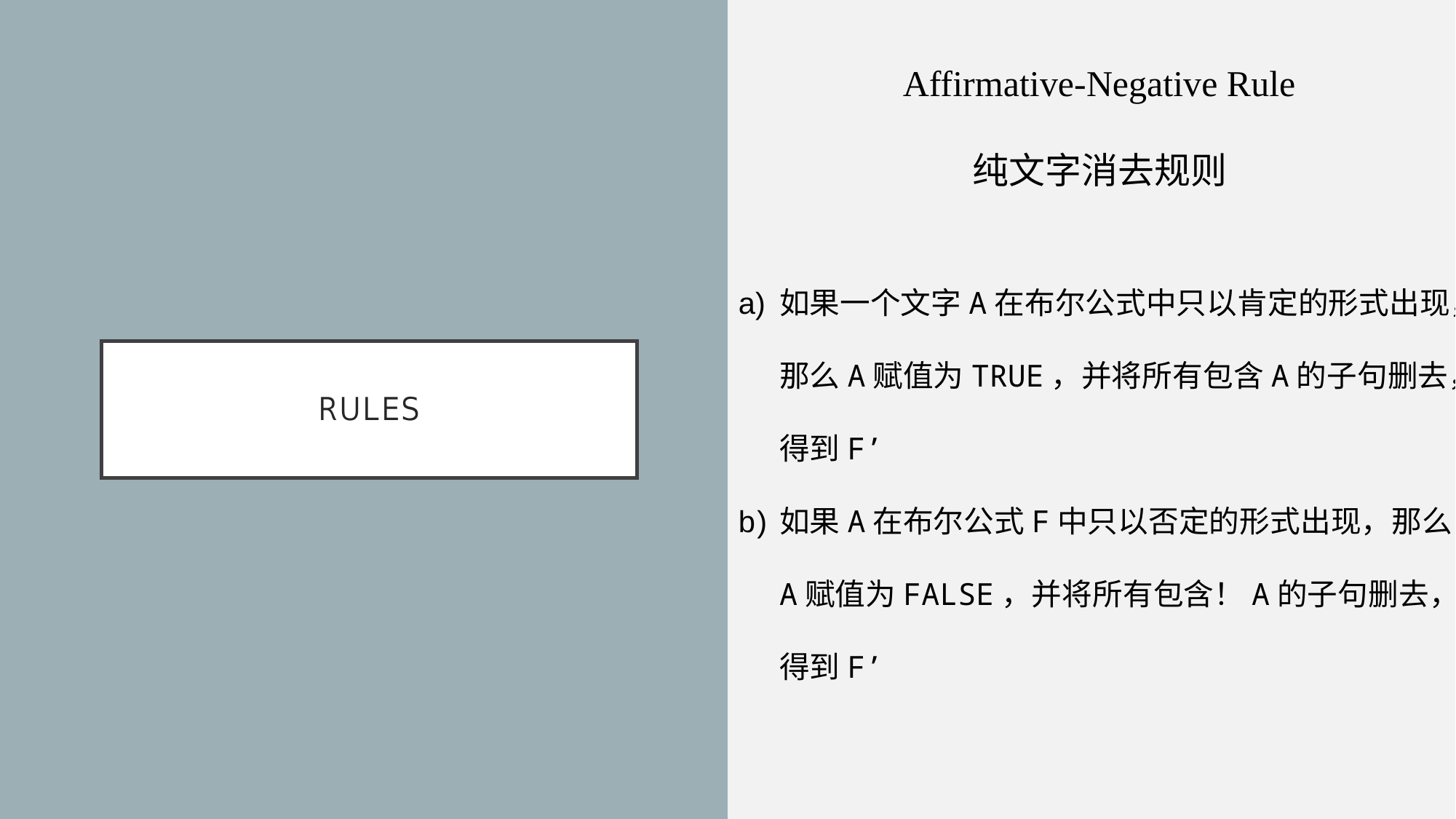

Affirmative-Negative Rule
纯文字消去规则
如果一个文字A在布尔公式中只以肯定的形式出现，那么A赋值为TRUE，并将所有包含A的子句删去，得到F’
如果A在布尔公式F中只以否定的形式出现，那么A赋值为FALSE，并将所有包含！A的子句删去，得到F’
# RULES